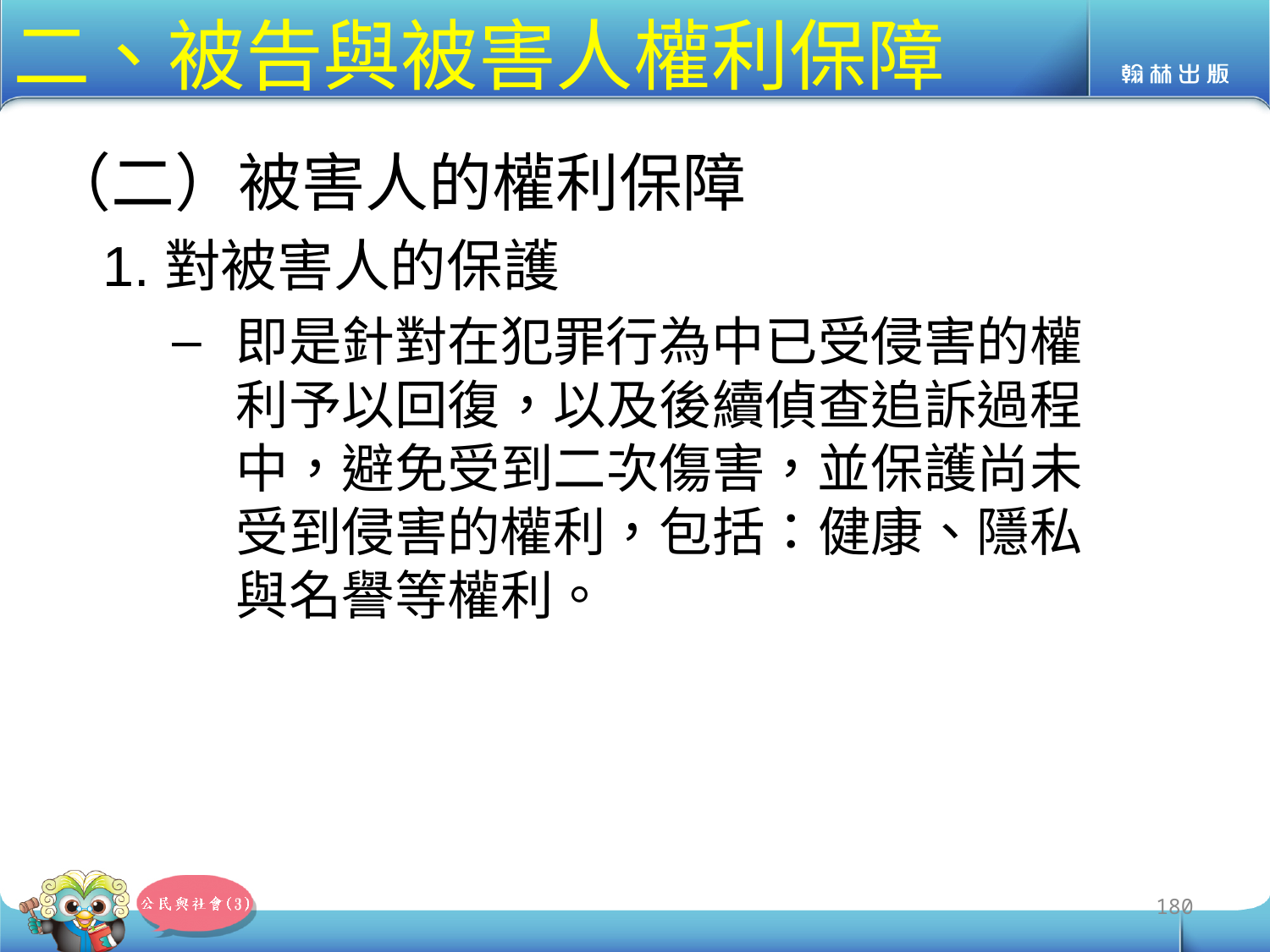

# 二、被告與被害人權利保障
（二）被害人的權利保障
對被害人的保護
即是針對在犯罪行為中已受侵害的權利予以回復，以及後續偵查追訴過程中，避免受到二次傷害，並保護尚未受到侵害的權利，包括：健康、隱私與名譽等權利。
180